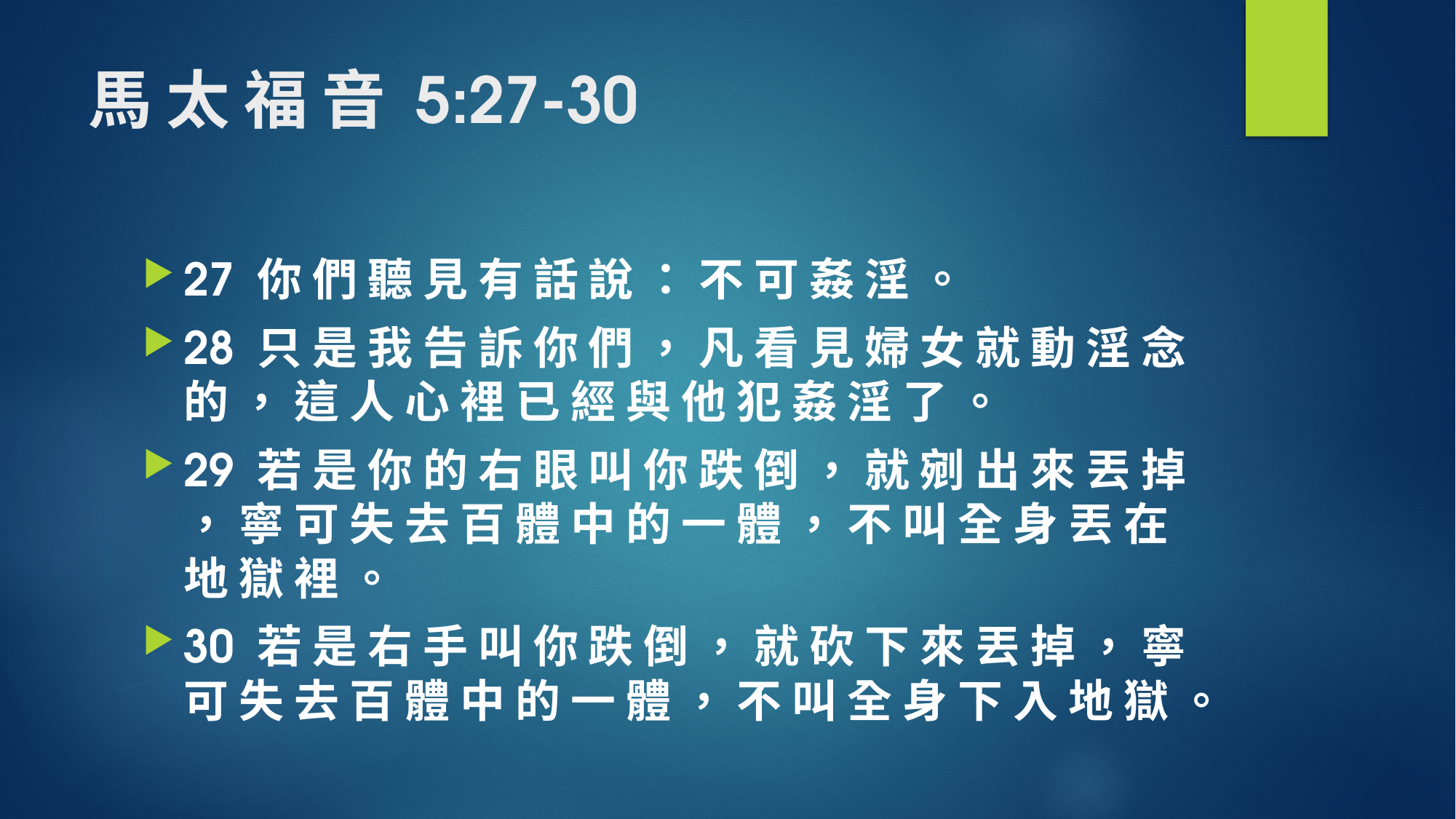

# 馬 太 福 音 5:27-30
27 你 們 聽 見 有 話 說 ： 不 可 姦 淫 。
28 只 是 我 告 訴 你 們 ， 凡 看 見 婦 女 就 動 淫 念 的 ， 這 人 心 裡 已 經 與 他 犯 姦 淫 了 。
29 若 是 你 的 右 眼 叫 你 跌 倒 ， 就 剜 出 來 丟 掉 ， 寧 可 失 去 百 體 中 的 一 體 ， 不 叫 全 身 丟 在 地 獄 裡 。
30 若 是 右 手 叫 你 跌 倒 ， 就 砍 下 來 丟 掉 ， 寧 可 失 去 百 體 中 的 一 體 ， 不 叫 全 身 下 入 地 獄 。